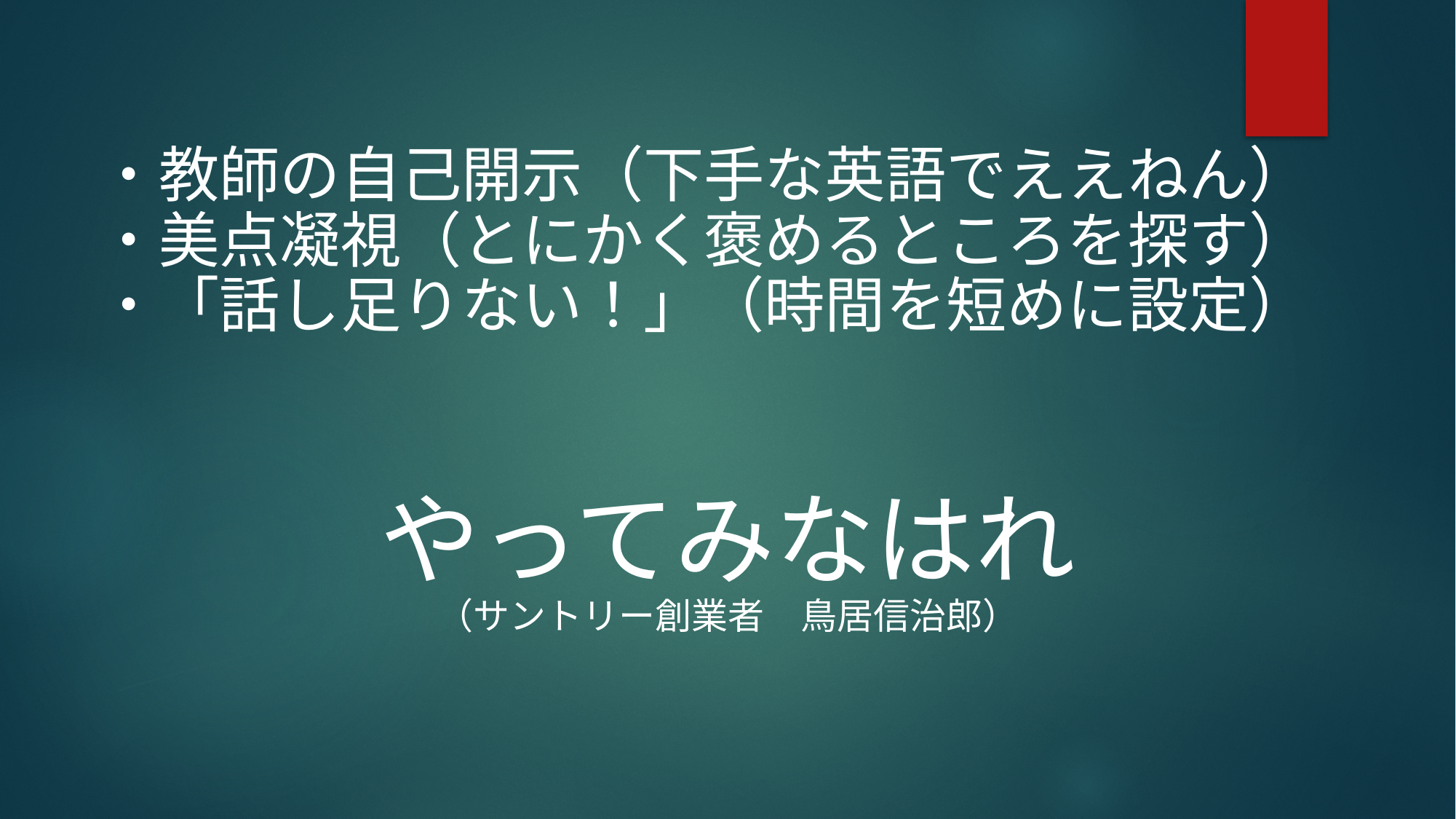

・教師の自己開示（下手な英語でええねん）
・美点凝視（とにかく褒めるところを探す）
・「話し足りない！」（時間を短めに設定）
やってみなはれ
（サントリー創業者　鳥居信治郎）